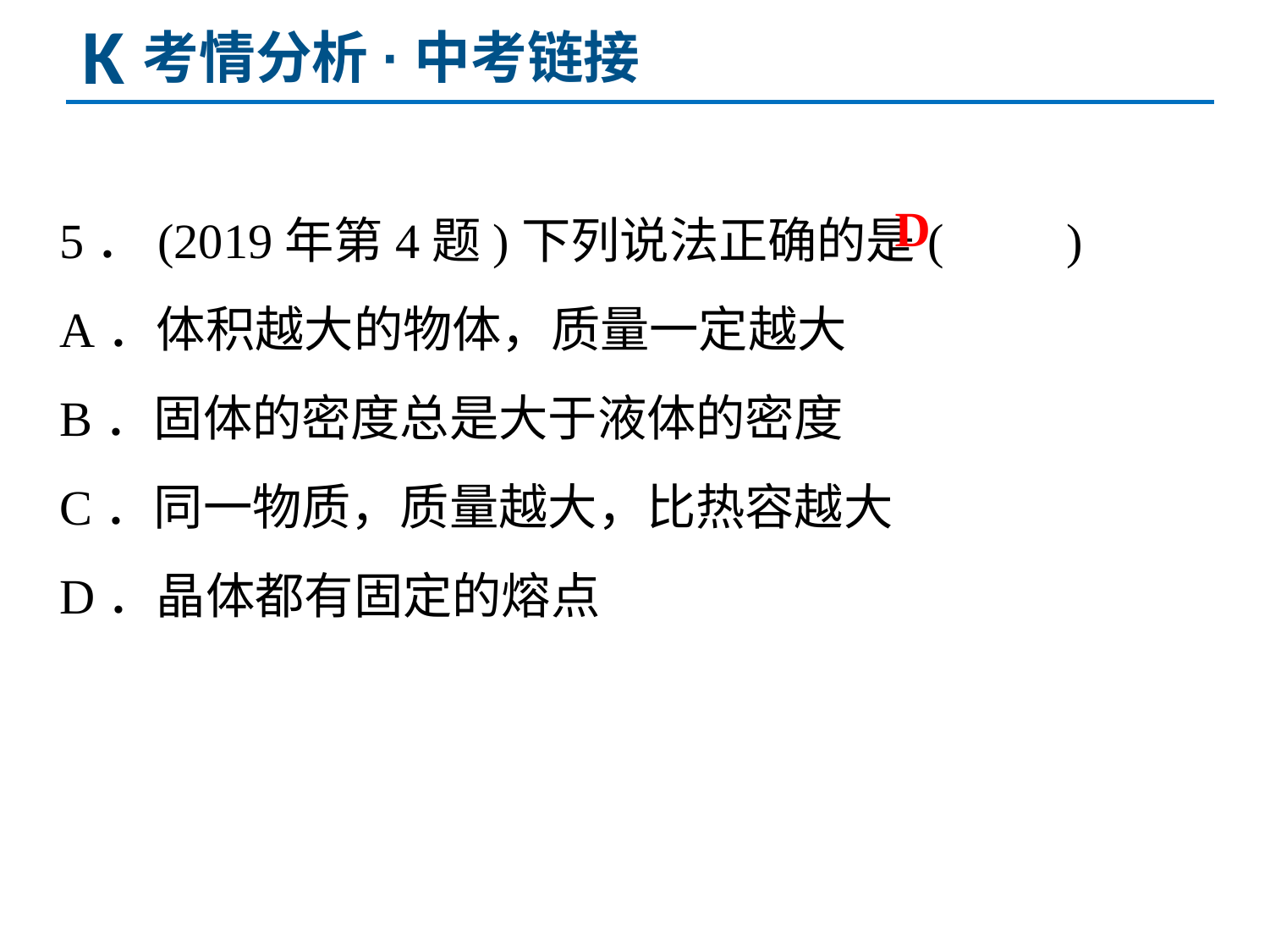

K
考情分析·中考链接
5．(2019年第4题)下列说法正确的是(　　)
A．体积越大的物体，质量一定越大
B．固体的密度总是大于液体的密度
C．同一物质，质量越大，比热容越大
D．晶体都有固定的熔点
D